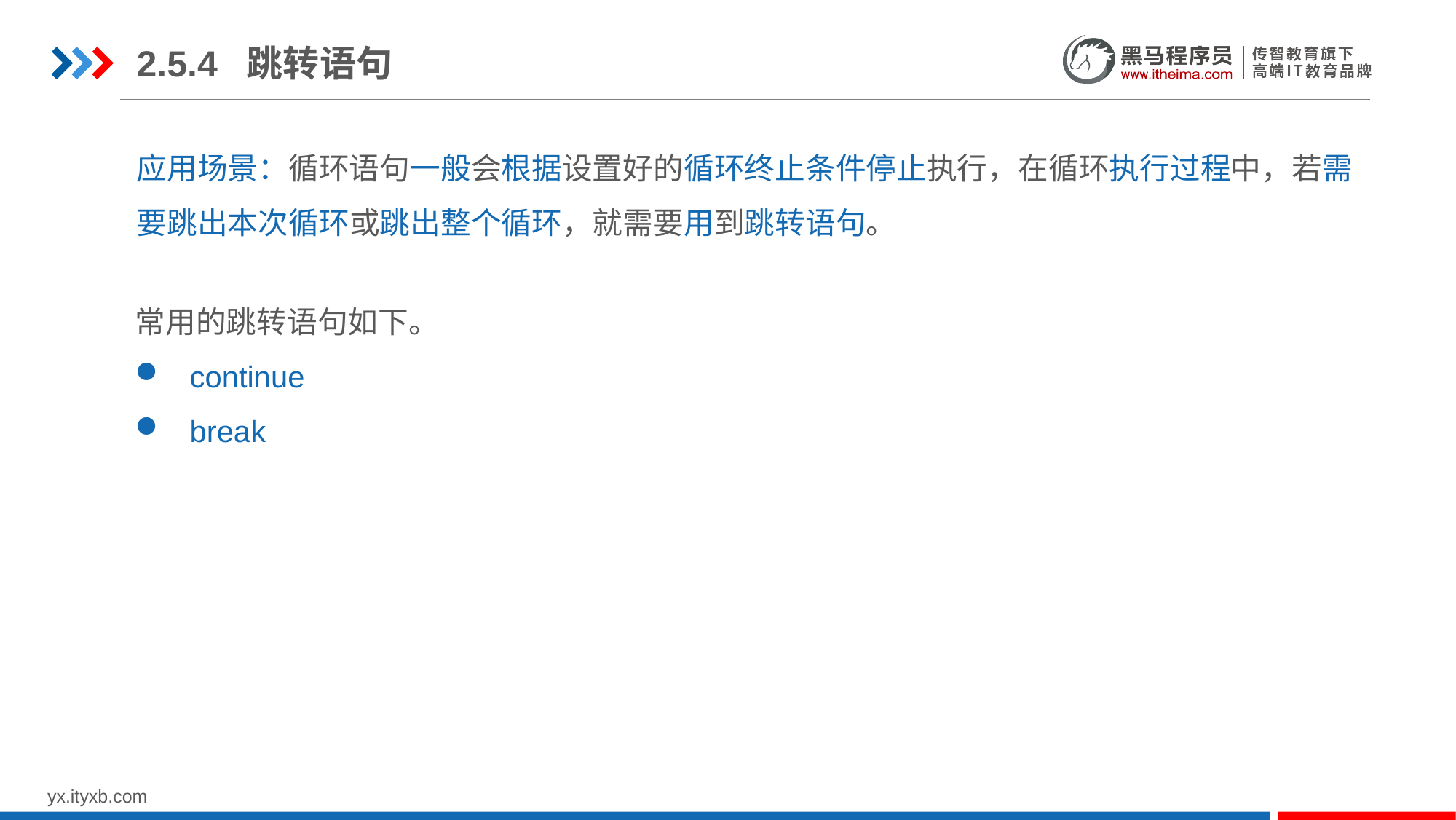

2.5.4  跳转语句
应用场景：循环语句一般会根据设置好的循环终止条件停止执行，在循环执行过程中，若需要跳出本次循环或跳出整个循环，就需要用到跳转语句。

常用的跳转语句如下。
continue
break